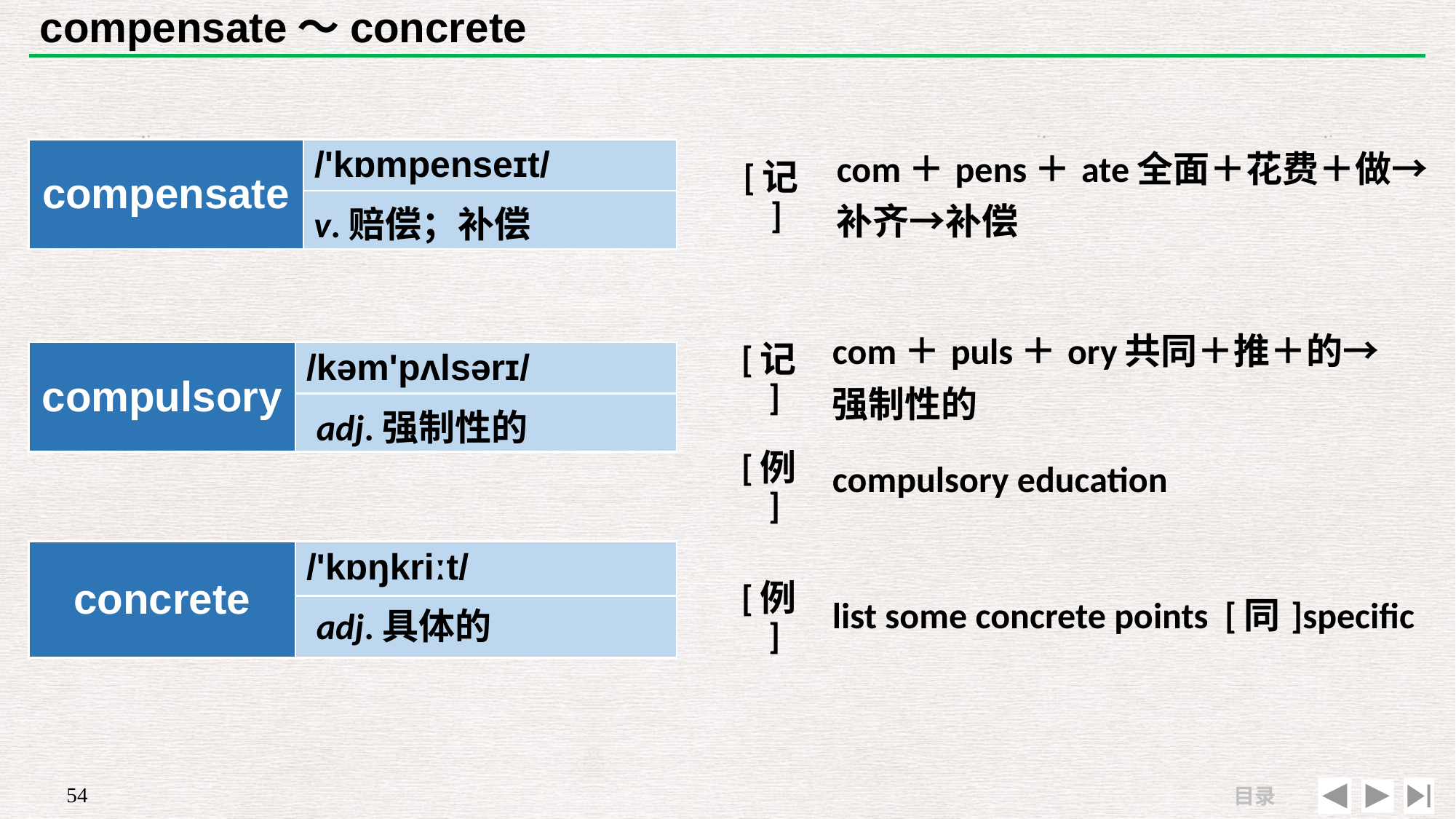

# compensate～concrete

|  |  |
| --- | --- |
| [记] | com＋pens＋ate全面＋花费＋做→ 补齐→补偿 |
| compensate | /'kɒmpenseɪt/ |
| --- | --- |
|  |  |
v.赔偿；补偿
| [记] | com＋puls＋ory共同＋推＋的→ 强制性的 |
| --- | --- |
| [例] | compulsory education |
| compulsory | /kəm'pʌlsərɪ/ |
| --- | --- |
|  |  |
adj.强制性的
| concrete | /'kɒŋkriːt/ |
| --- | --- |
|  |  |
| [例] | list some concrete points [同]specific |
| --- | --- |
|  |  |
adj.具体的